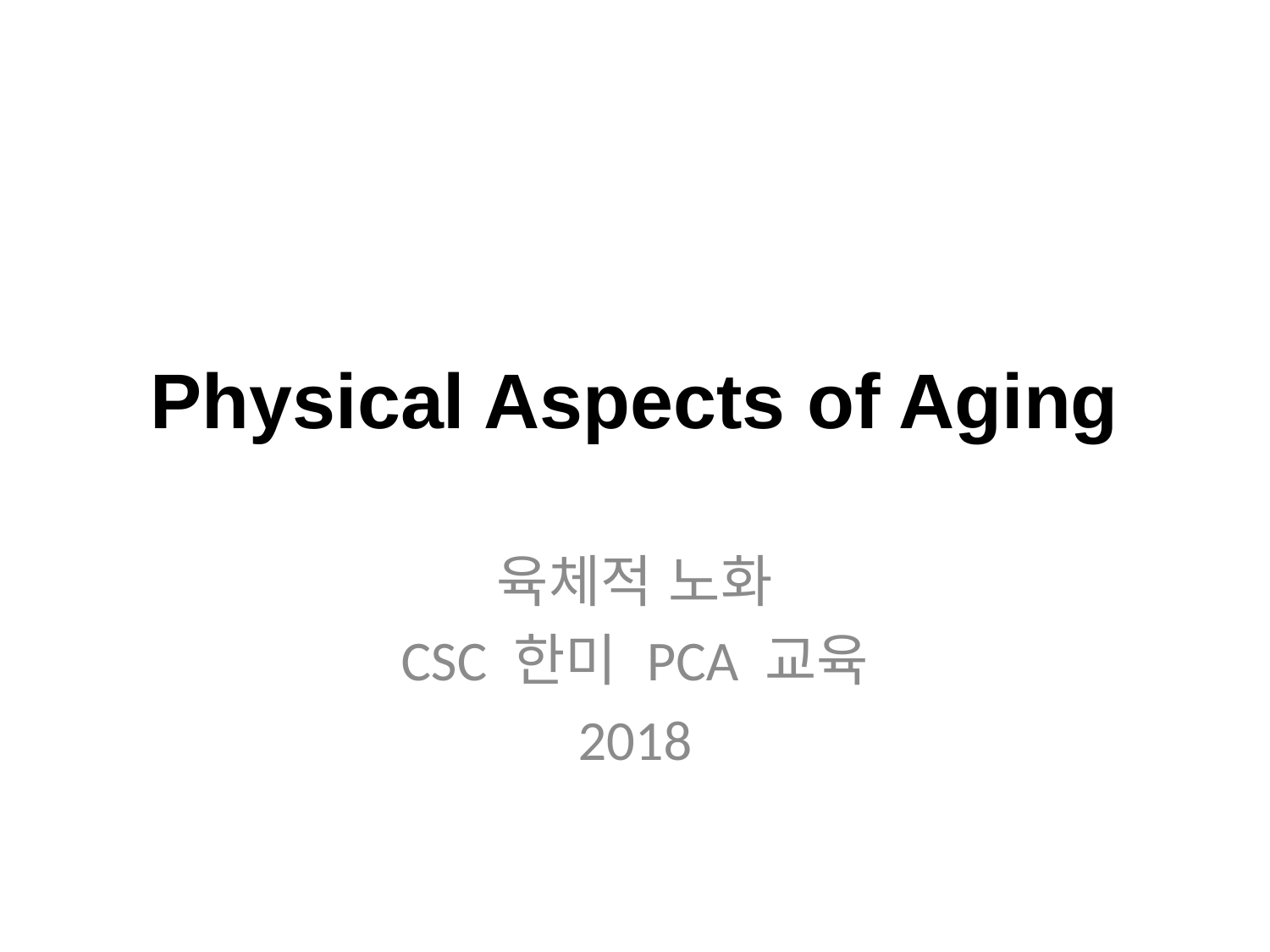

# Physical Aspects of Aging
육체적 노화
CSC 한미 PCA 교육
2018